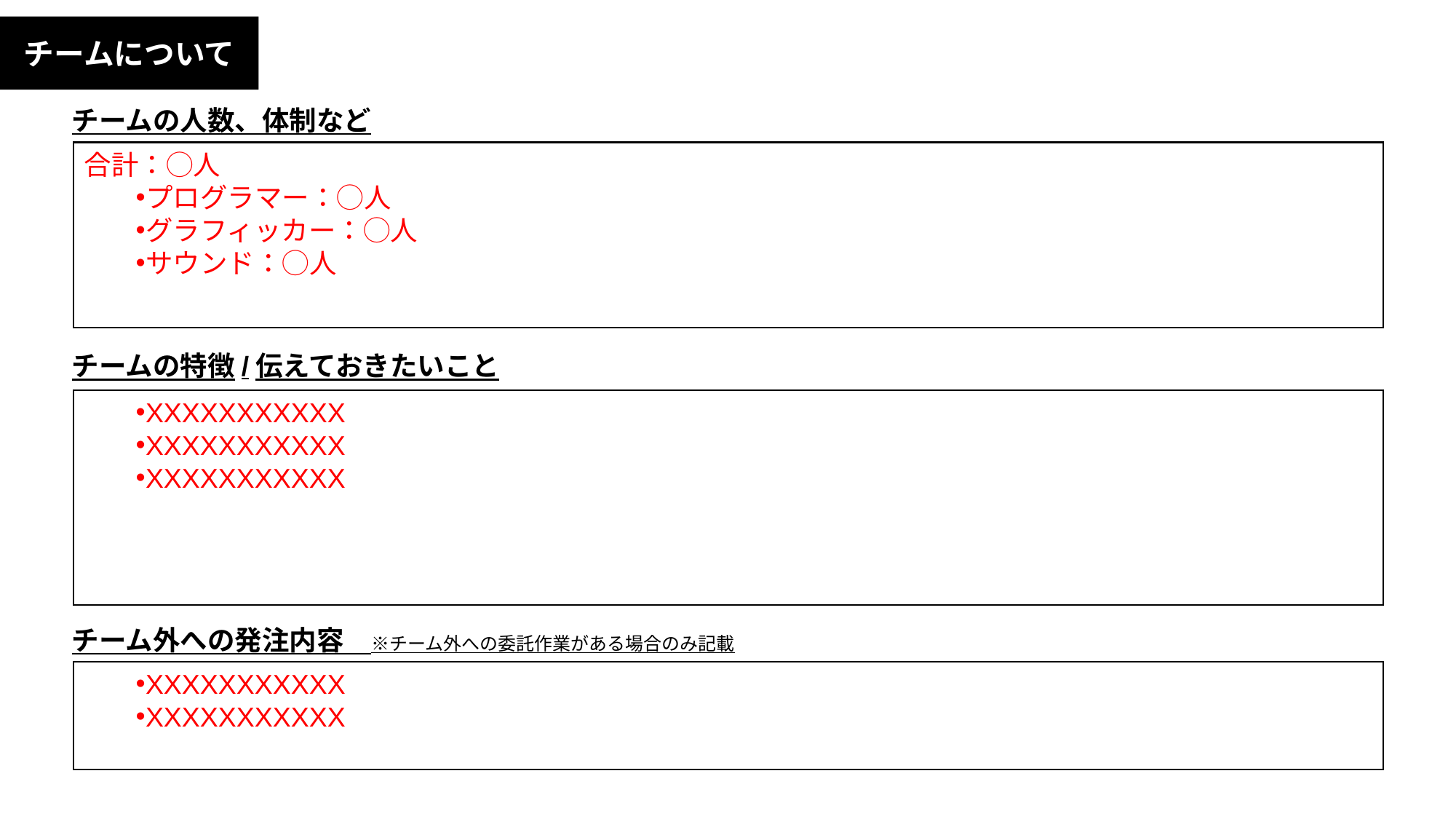

チームについて
チームの人数、体制など
合計：◯人
プログラマー：◯人
グラフィッカー：◯人
サウンド：◯人
チームの特徴/伝えておきたいこと
XXXXXXXXXXX
XXXXXXXXXXX
XXXXXXXXXXX
チーム外への発注内容　※チーム外への委託作業がある場合のみ記載
XXXXXXXXXXX
XXXXXXXXXXX